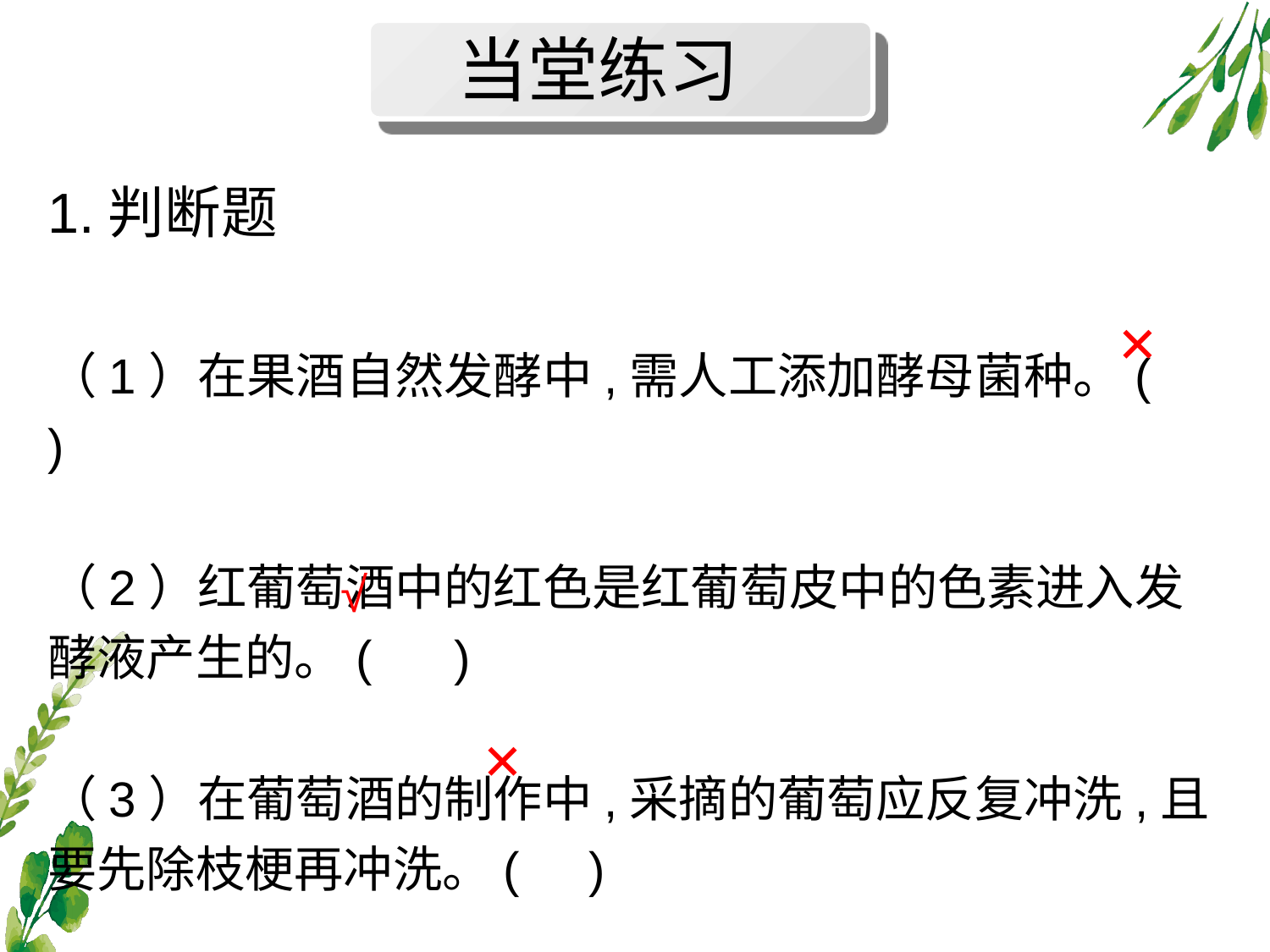

当堂练习

1.判断题
 ✕
（1）在果酒自然发酵中,需人工添加酵母菌种。(      )

（2）红葡萄酒中的红色是红葡萄皮中的色素进入发酵液产生的。(      )

（3）在葡萄酒的制作中,采摘的葡萄应反复冲洗,且要先除枝梗再冲洗。(     )
√
 ✕